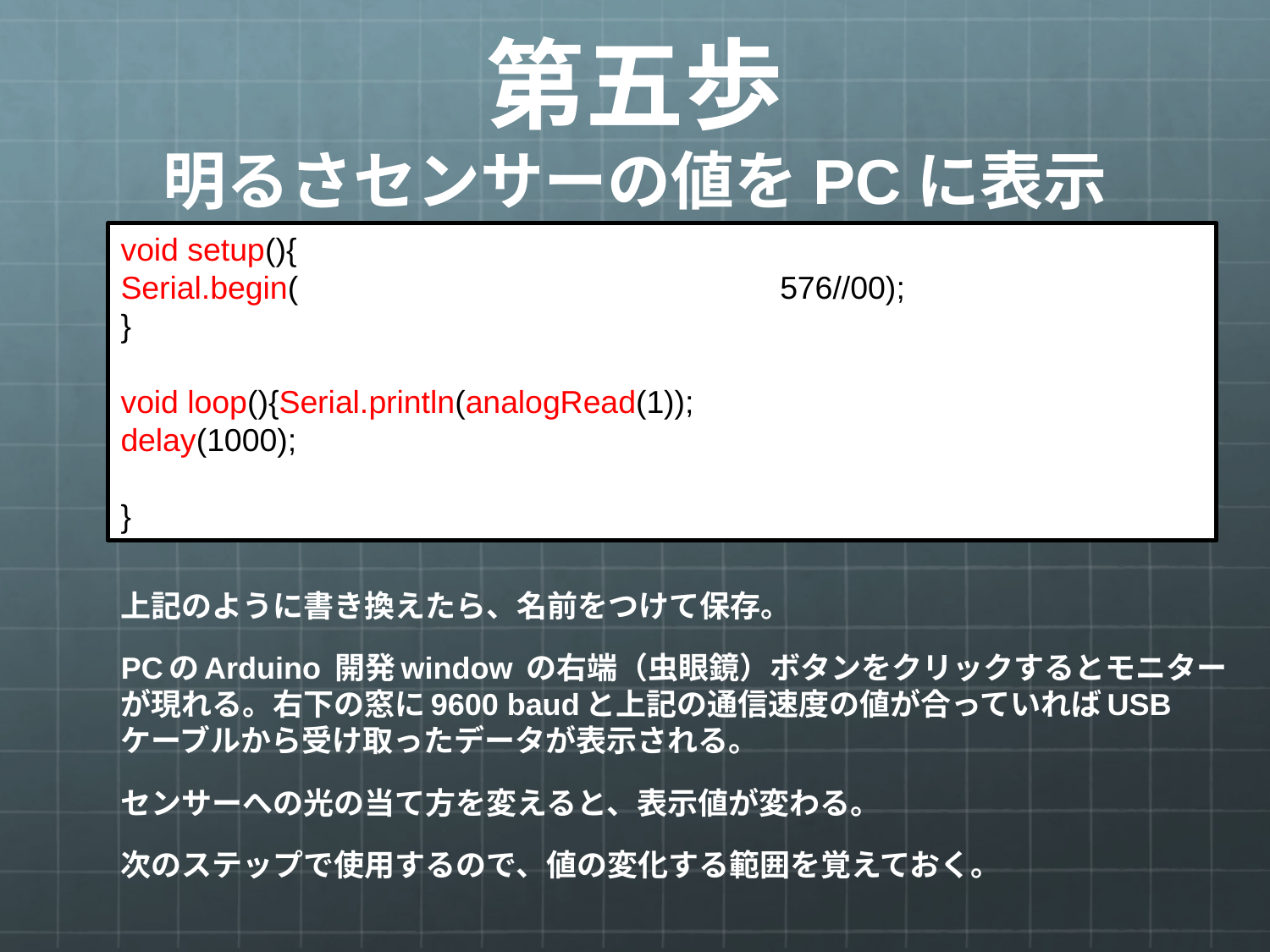

# 第五歩 明るさセンサーの値をPCに表示
void setup(){
Serial.begin((9600);//通信速度を指定して準備576//00);
}

void loop(){Serial.println(analogRead(1));
delay(1000);

}
上記のように書き換えたら、名前をつけて保存。
PCのArduino 開発window の右端（虫眼鏡）ボタンをクリックするとモニターが現れる。右下の窓に9600 baudと上記の通信速度の値が合っていればUSBケーブルから受け取ったデータが表示される。
センサーへの光の当て方を変えると、表示値が変わる。
次のステップで使用するので、値の変化する範囲を覚えておく。